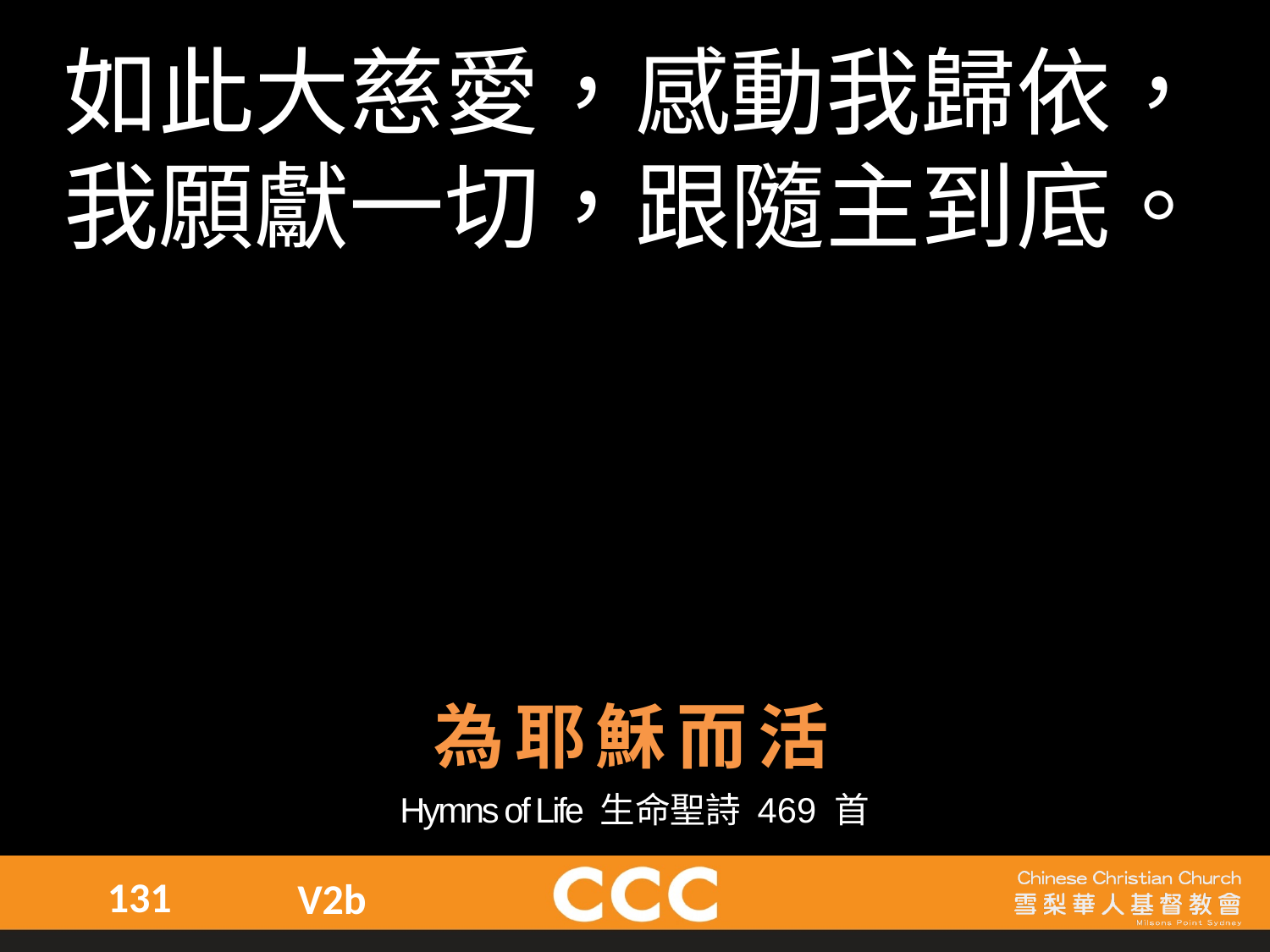

如此大慈愛，感動我歸依，
我願獻一切，跟隨主到底。
為耶穌而活
Hymns of Life 生命聖詩 469 首
131
V2b